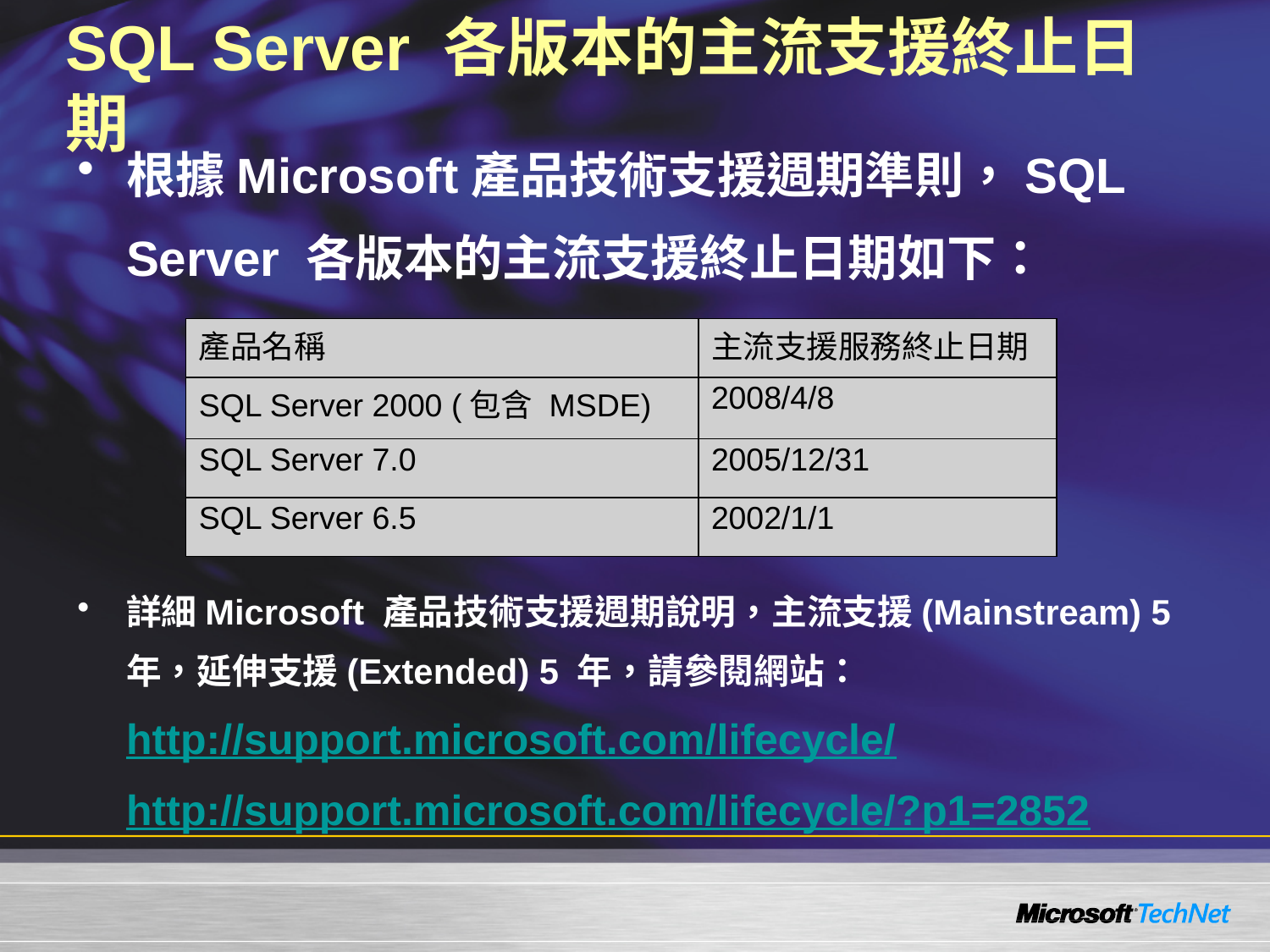

# SQL Server 各版本的主流支援終止日期
根據Microsoft產品技術支援週期準則，SQL Server 各版本的主流支援終止日期如下：

詳細Microsoft 產品技術支援週期說明，主流支援(Mainstream) 5 年，延伸支援(Extended) 5 年，請參閱網站：http://support.microsoft.com/lifecycle/
http://support.microsoft.com/lifecycle/?p1=2852
| 產品名稱 | 主流支援服務終止日期 |
| --- | --- |
| SQL Server 2000 (包含 MSDE) | 2008/4/8 |
| SQL Server 7.0 | 2005/12/31 |
| SQL Server 6.5 | 2002/1/1 |